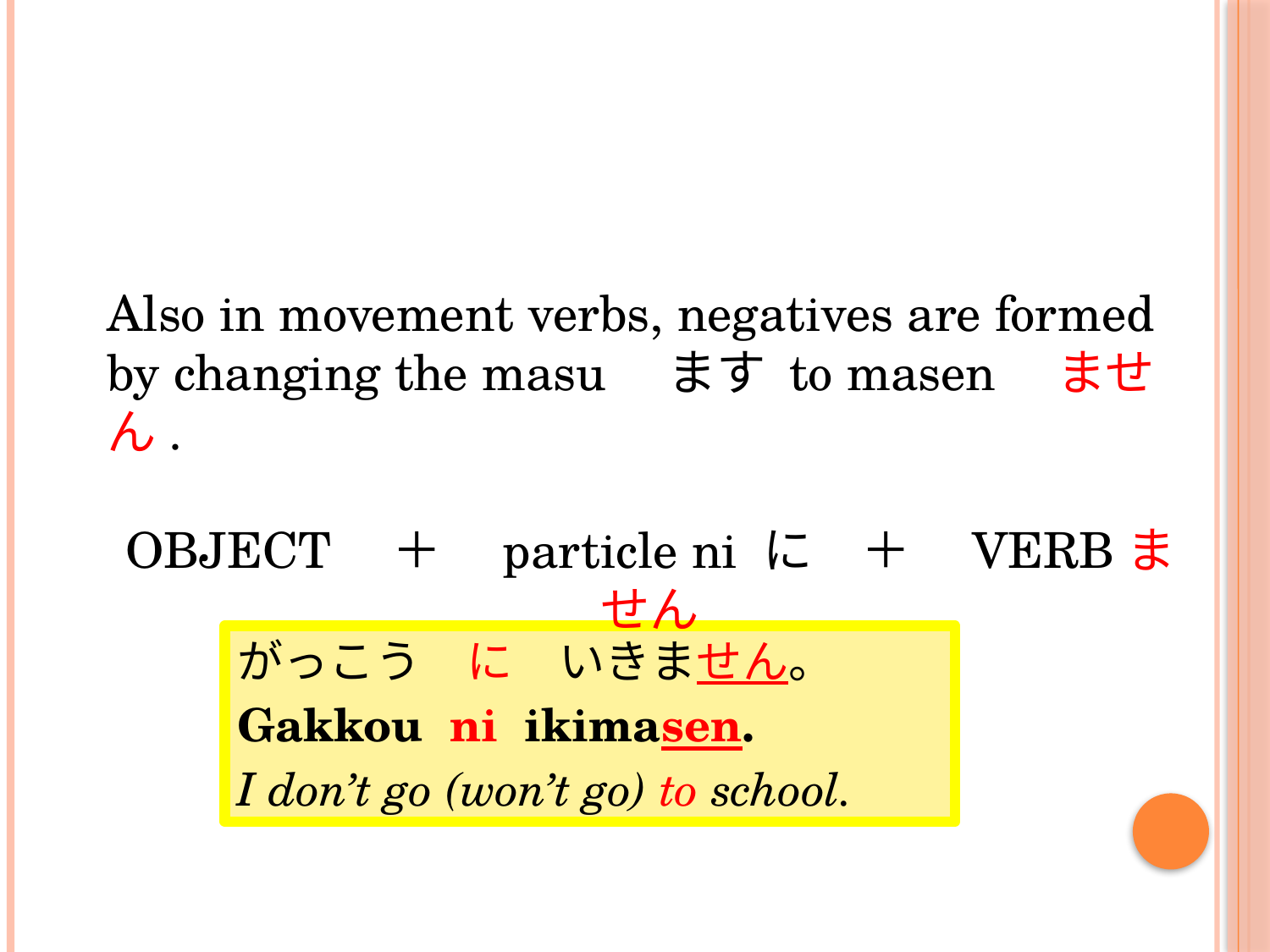

Also in movement verbs, negatives are formed by changing the masu　ます to masen　ません.

OBJECT　＋　particle ni に　＋　VERBません
がっこう　に　いきません。
Gakkou  ni  ikimasen.
I don’t go (won’t go) to school.